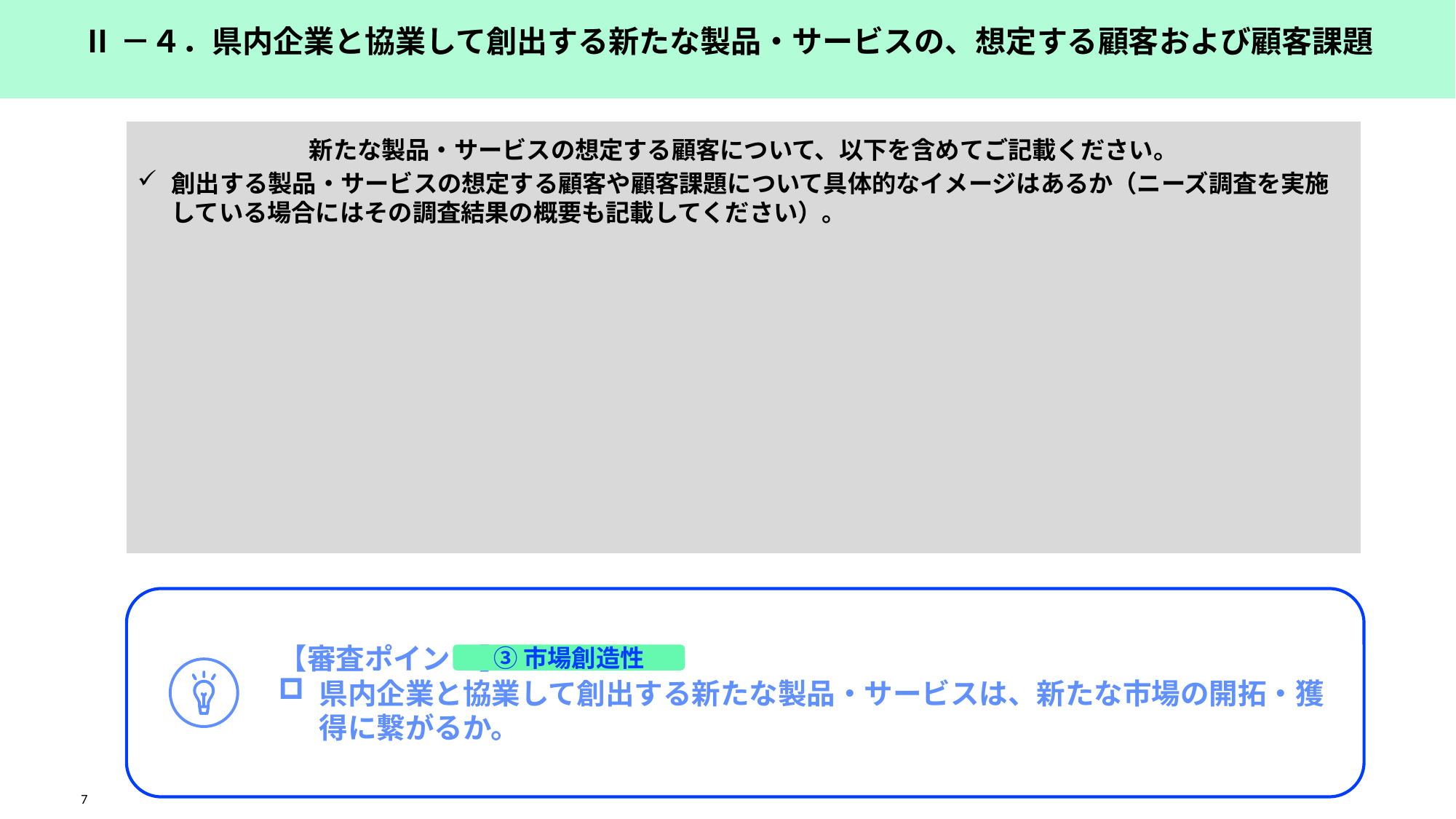

Ⅱ－４．県内企業と協業して創出する新たな製品・サービスの、想定する顧客および顧客課題
新たな製品・サービスの想定する顧客について、以下を含めてご記載ください。
創出する製品・サービスの想定する顧客や顧客課題について具体的なイメージはあるか（ニーズ調査を実施している場合にはその調査結果の概要も記載してください）。

【審査ポイント】
県内企業と協業して創出する新たな製品・サービスは、新たな市場の開拓・獲得に繋がるか。
③市場創造性

7